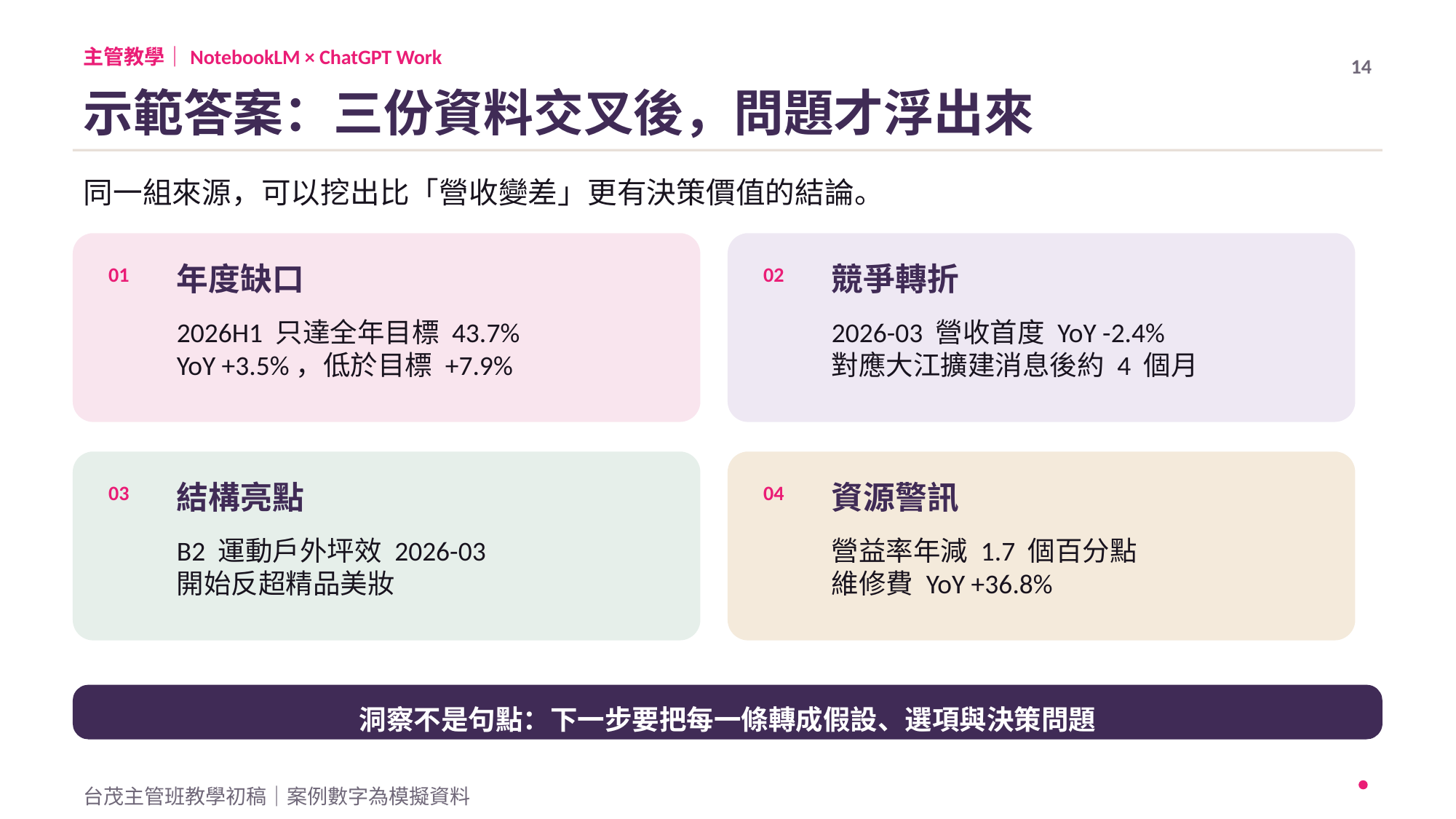

主管教學｜NotebookLM × ChatGPT Work
14
示範答案：三份資料交叉後，問題才浮出來

同一組來源，可以挖出比「營收變差」更有決策價值的結論。

年度缺口
競爭轉折
01
02
2026H1 只達全年目標 43.7%
YoY +3.5%，低於目標 +7.9%
2026-03 營收首度 YoY -2.4%
對應大江擴建消息後約 4 個月

結構亮點
資源警訊
03
04
B2 運動戶外坪效 2026-03
開始反超精品美妝
營益率年減 1.7 個百分點
維修費 YoY +36.8%

洞察不是句點：下一步要把每一條轉成假設、選項與決策問題
台茂主管班教學初稿｜案例數字為模擬資料